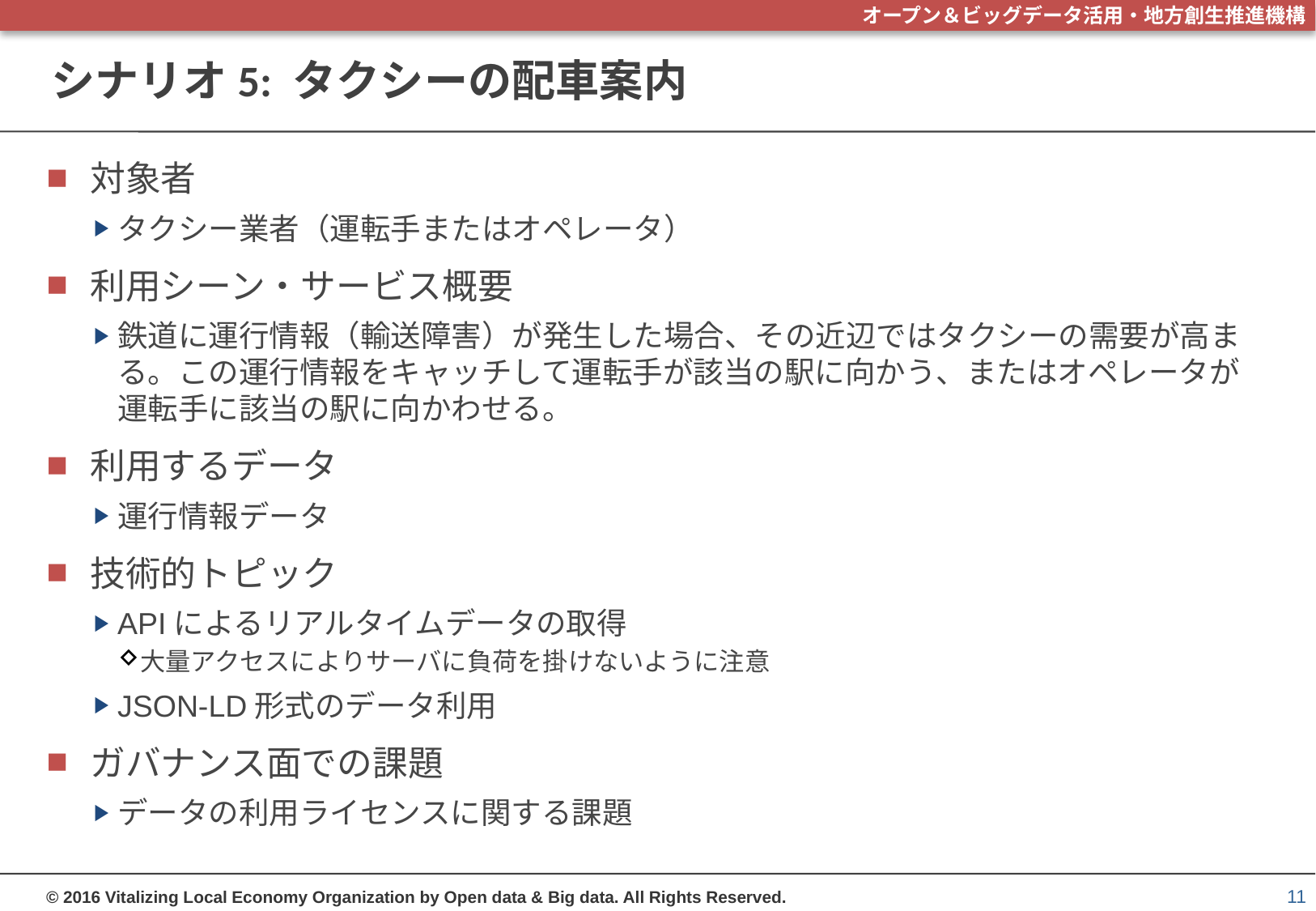

# シナリオ5: タクシーの配車案内
対象者
タクシー業者（運転手またはオペレータ）
利用シーン・サービス概要
鉄道に運行情報（輸送障害）が発生した場合、その近辺ではタクシーの需要が高まる。この運行情報をキャッチして運転手が該当の駅に向かう、またはオペレータが運転手に該当の駅に向かわせる。
利用するデータ
運行情報データ
技術的トピック
APIによるリアルタイムデータの取得
大量アクセスによりサーバに負荷を掛けないように注意
JSON-LD形式のデータ利用
ガバナンス面での課題
データの利用ライセンスに関する課題

11